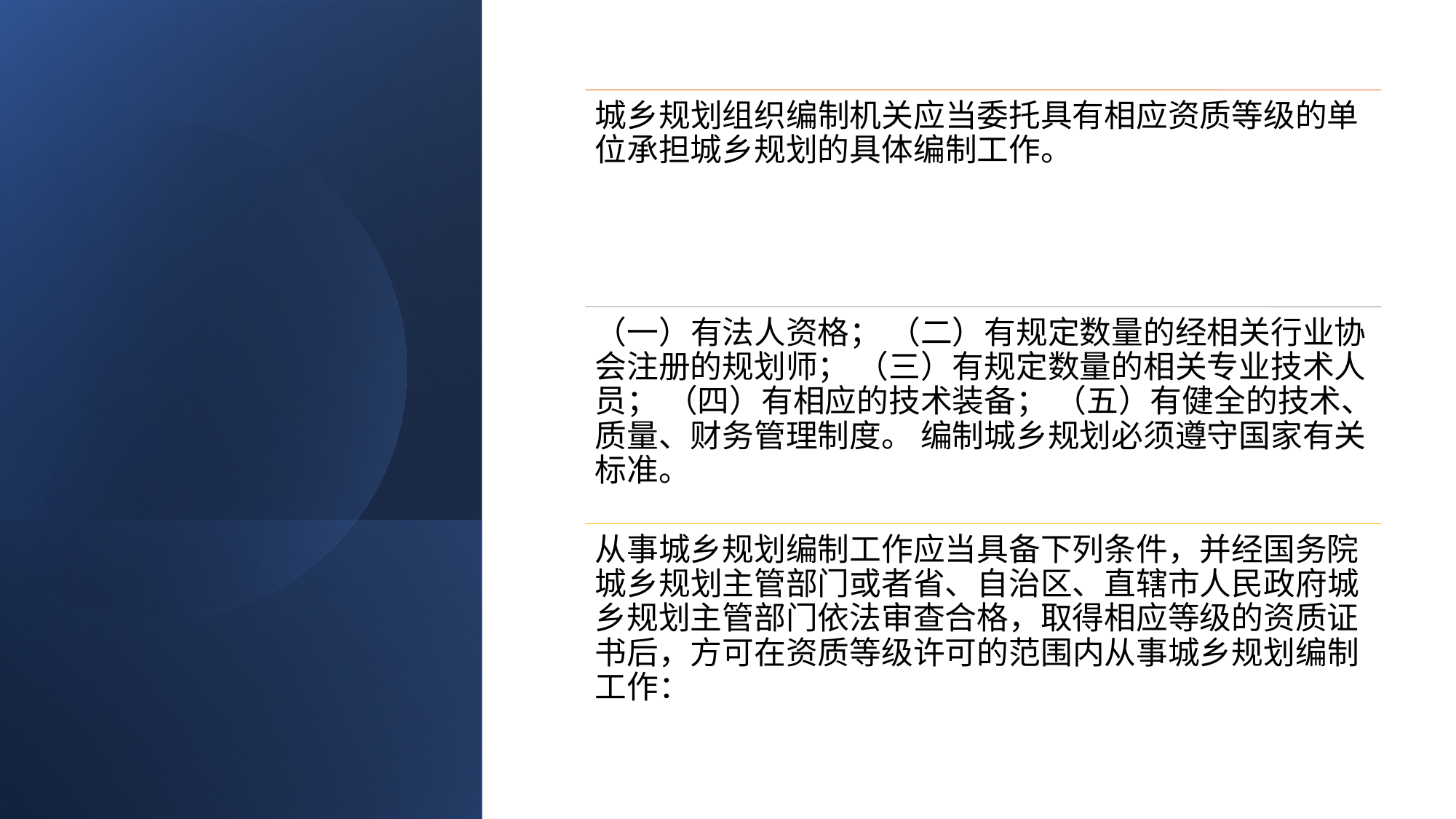

城乡规划组织编制机关应当委托具有相应资质等级的单位承担城乡规划的具体编制工作。
（一）有法人资格； （二）有规定数量的经相关行业协会注册的规划师； （三）有规定数量的相关专业技术人员； （四）有相应的技术装备； （五）有健全的技术、质量、财务管理制度。 编制城乡规划必须遵守国家有关标准。
从事城乡规划编制工作应当具备下列条件，并经国务院城乡规划主管部门或者省、自治区、直辖市人民政府城乡规划主管部门依法审查合格，取得相应等级的资质证书后，方可在资质等级许可的范围内从事城乡规划编制工作：

#